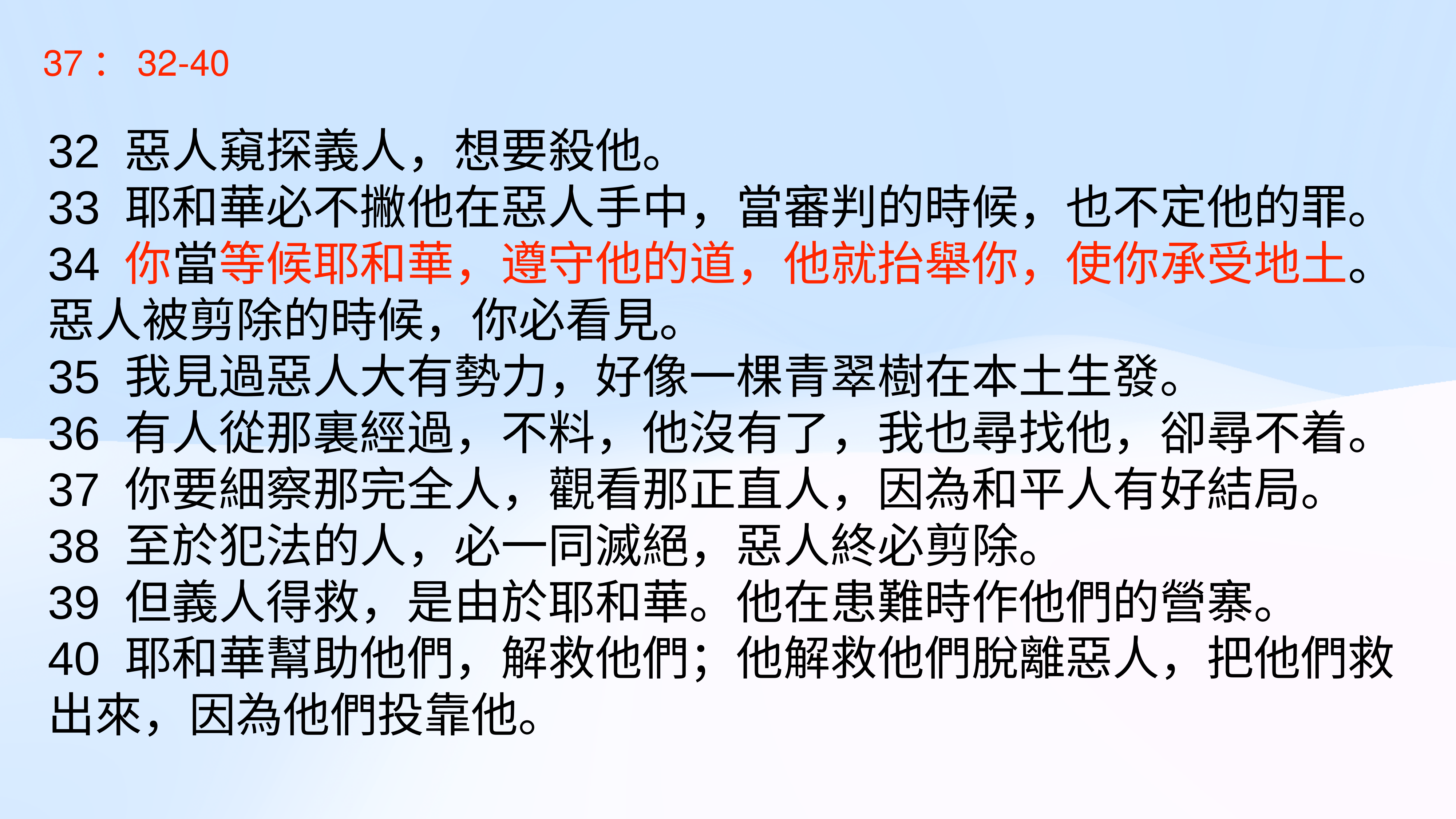

37：32-40
32 惡人窺探義人，想要殺他。
33 耶和華必不撇他在惡人手中，當審判的時候，也不定他的罪。
34 你當等候耶和華，遵守他的道，他就抬舉你，使你承受地土。惡人被剪除的時候，你必看見。
35 我見過惡人大有勢力，好像一棵青翠樹在本土生發。
36 有人從那裏經過，不料，他沒有了，我也尋找他，卻尋不着。
37 你要細察那完全人，觀看那正直人，因為和平人有好結局。
38 至於犯法的人，必一同滅絕，惡人終必剪除。
39 但義人得救，是由於耶和華。他在患難時作他們的營寨。
40 耶和華幫助他們，解救他們；他解救他們脫離惡人，把他們救出來，因為他們投靠他。